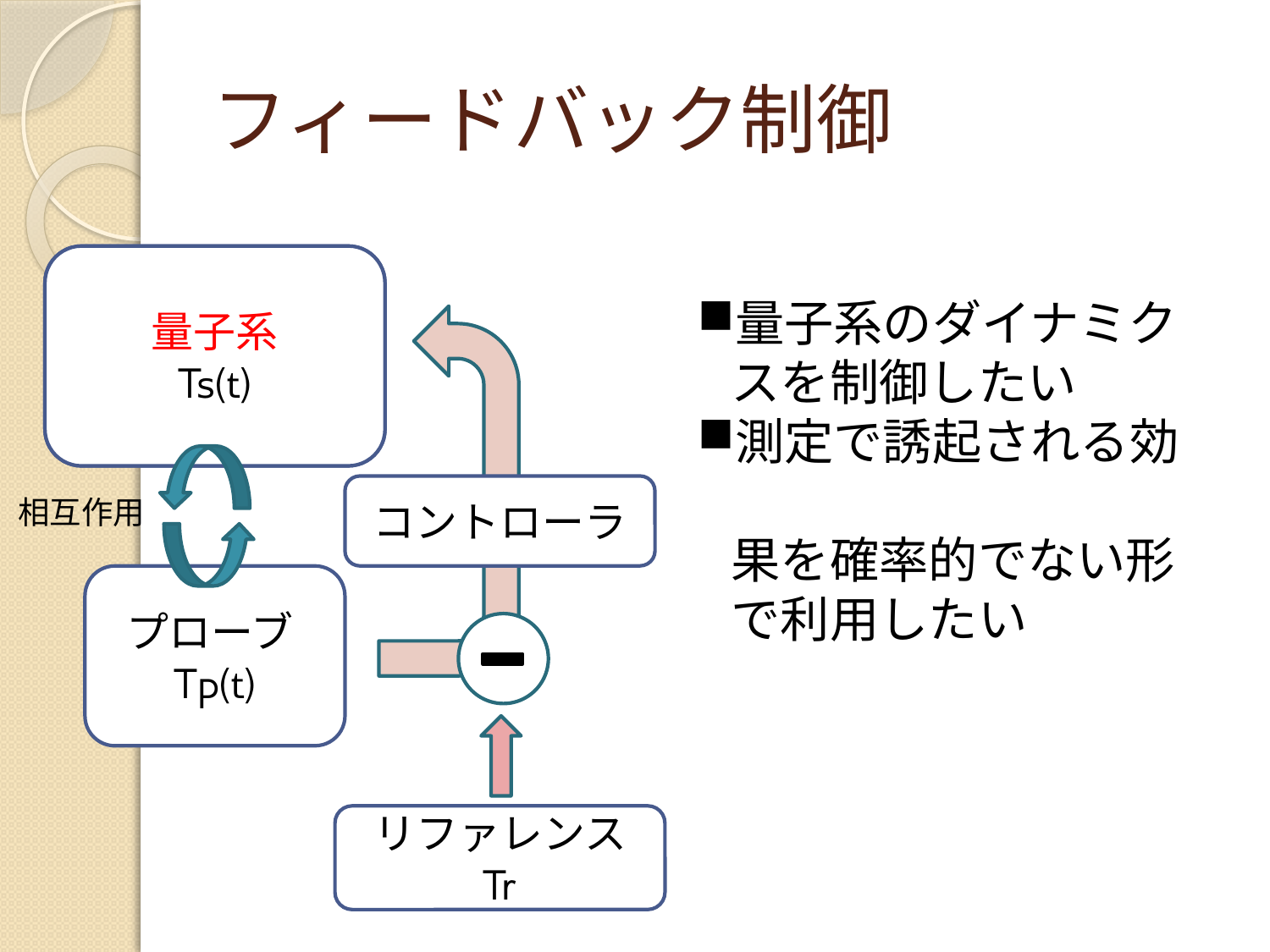

# フィードバック制御
量子系
Ts(t)
システム
Ts(t)
量子系のダイナミク
  スを制御したい
測定で誘起される効
  果を確率的でない形
  で利用したい

コントローラ
相互作用
プローブTp(t)

リファレンス
Tr